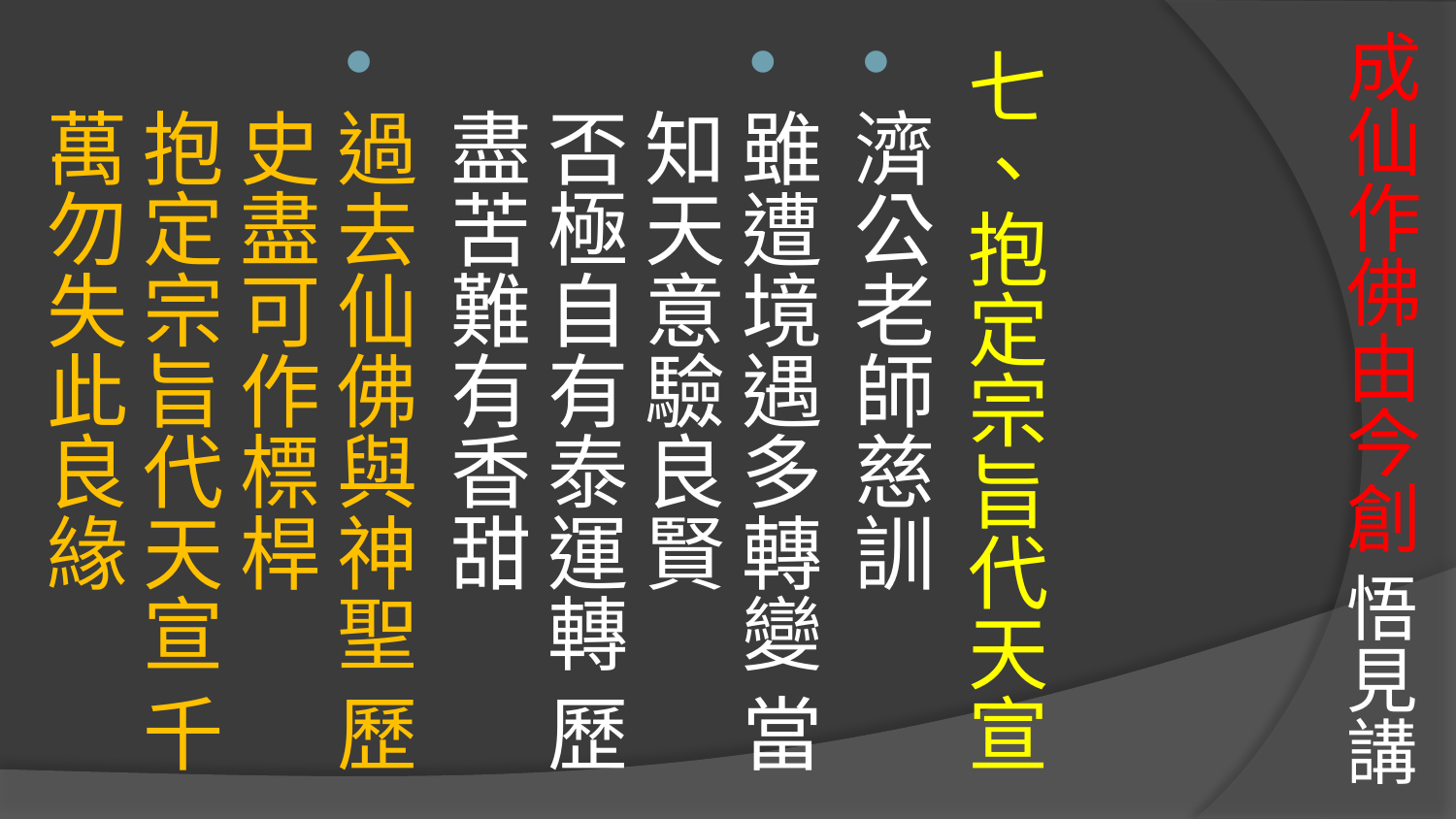

# 成仙作佛由今創 悟見講
七、抱定宗旨代天宣
濟公老師慈訓
雖遭境遇多轉變 當知天意驗良賢
否極自有泰運轉 歷盡苦難有香甜
過去仙佛與神聖 歷史盡可作標桿
抱定宗旨代天宣 千萬勿失此良緣